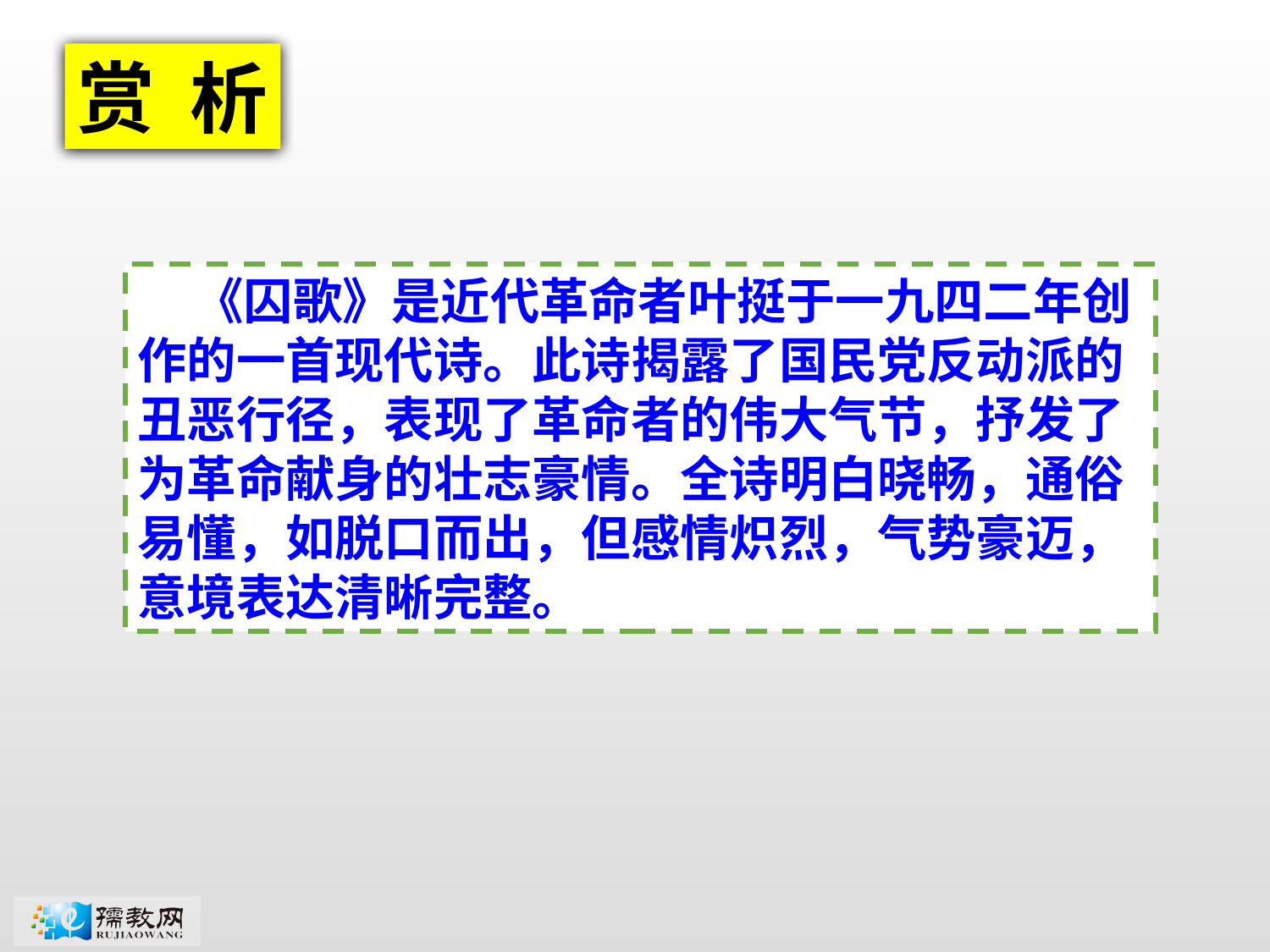

赏  析
    《囚歌》是近代革命者叶挺于一九四二年创作的一首现代诗。此诗揭露了国民党反动派的丑恶行径，表现了革命者的伟大气节，抒发了为革命献身的壮志豪情。全诗明白晓畅，通俗易懂，如脱口而出，但感情炽烈，气势豪迈，意境表达清晰完整。